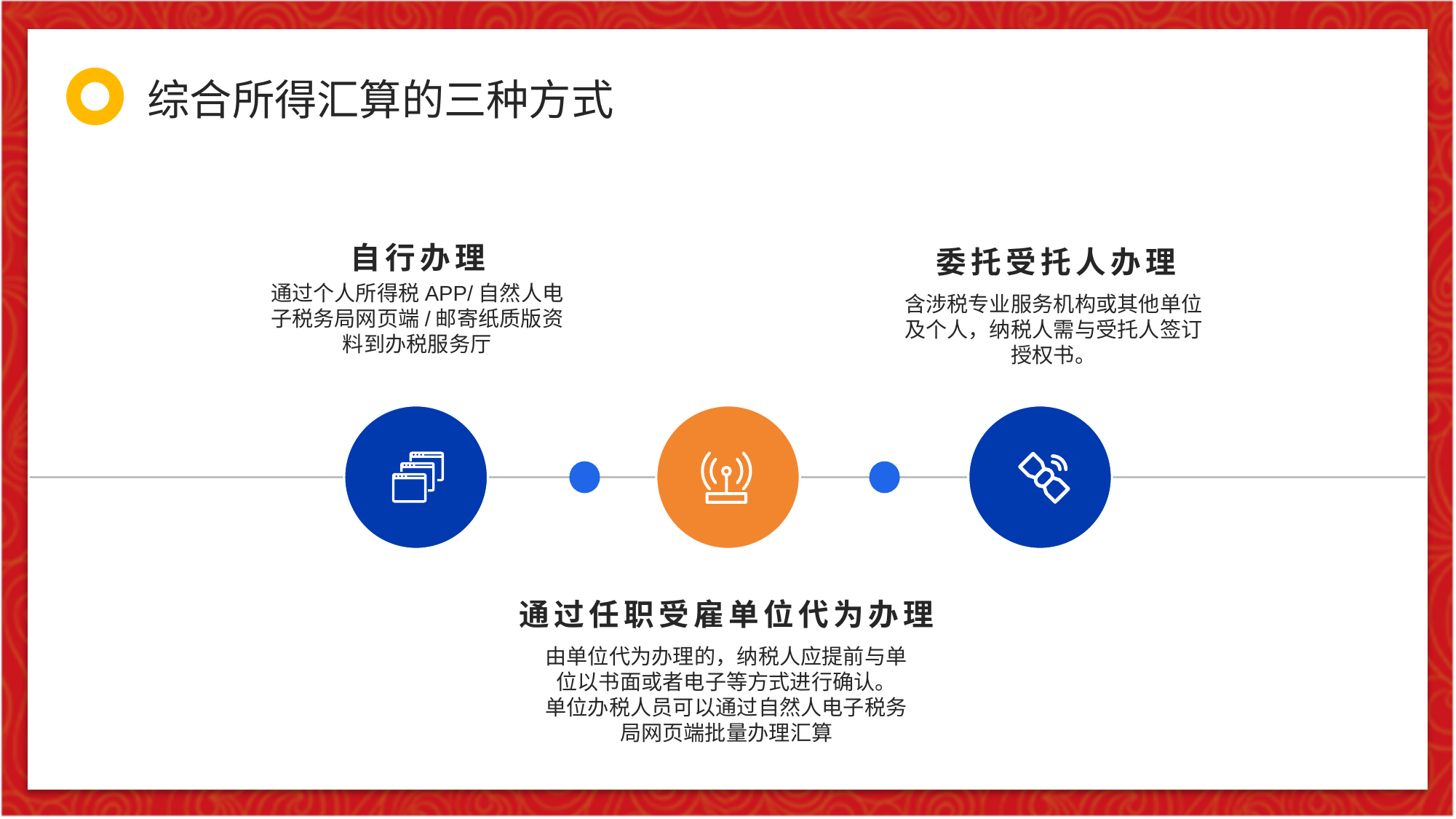

国家税务总局关于统一二手车销售发票式样问题的通知
国税函〔2005〕693号

综合所得汇算的三种方式

自行办理
通过个人所得税APP/自然人电子税务局网页端/邮寄纸质版资料到办税服务厅
委托受托人办理

含涉税专业服务机构或其他单位及个人，纳税人需与受托人签订授权书。

通过任职受雇单位代为办理
由单位代为办理的，纳税人应提前与单位以书面或者电子等方式进行确认。
单位办税人员可以通过自然人电子税务局网页端批量办理汇算